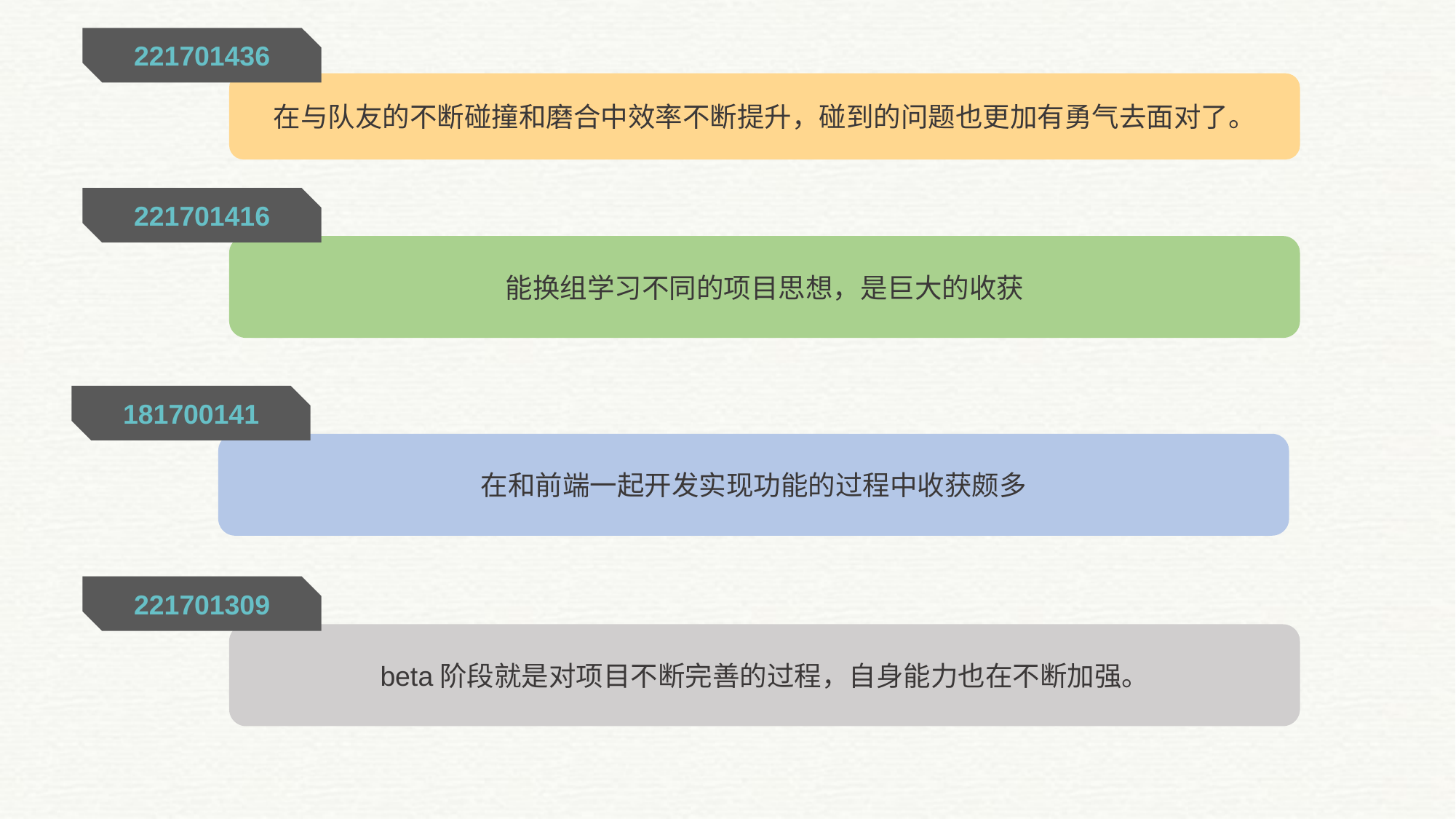

221701436
在与队友的不断碰撞和磨合中效率不断提升，碰到的问题也更加有勇气去面对了。
221701416
能换组学习不同的项目思想，是巨大的收获
181700141
在和前端一起开发实现功能的过程中收获颇多
221701309
beta阶段就是对项目不断完善的过程，自身能力也在不断加强。